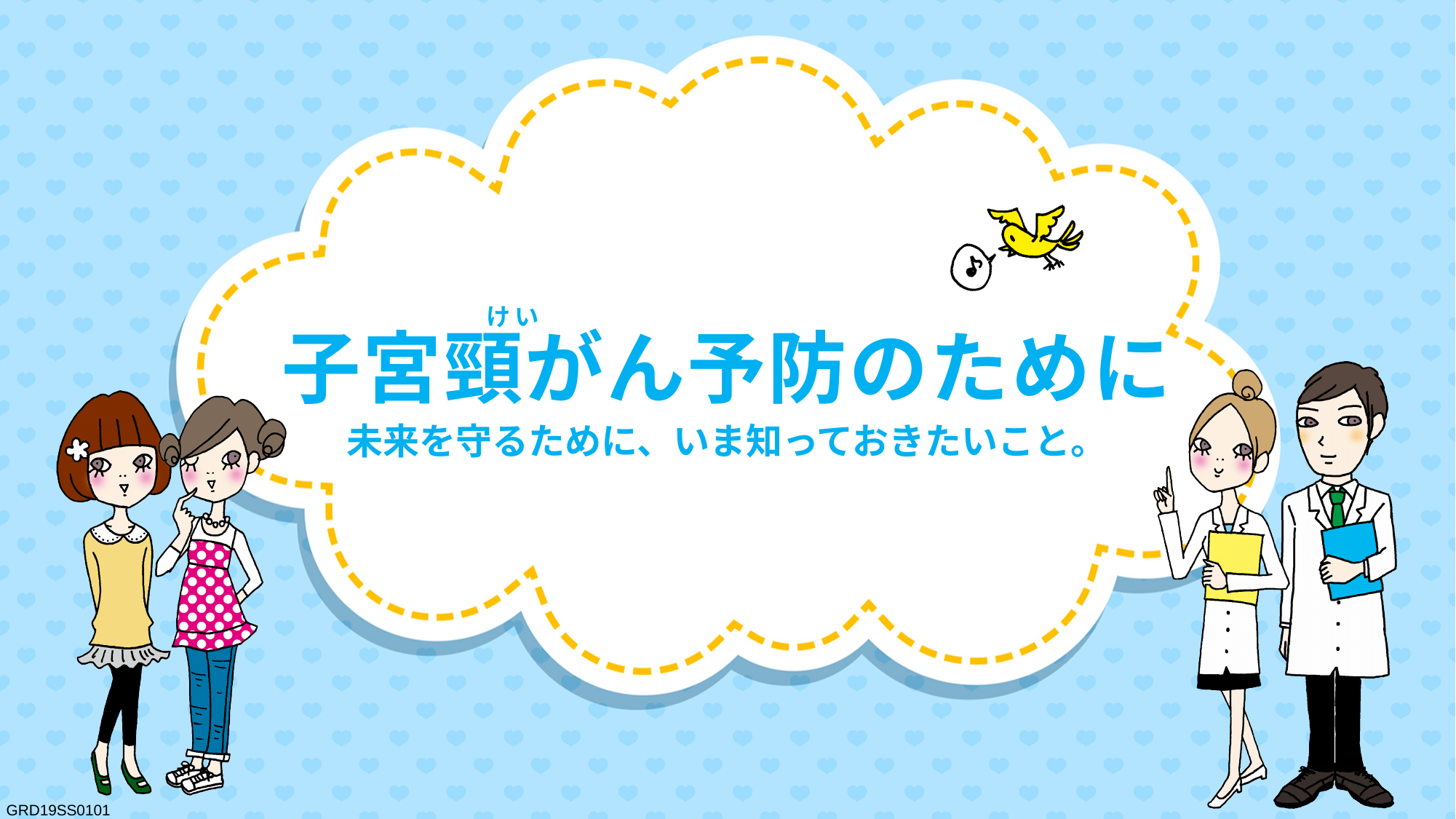

けい
子宮頸がん予防のために
未来を守るために、いま知っておきたいこと。